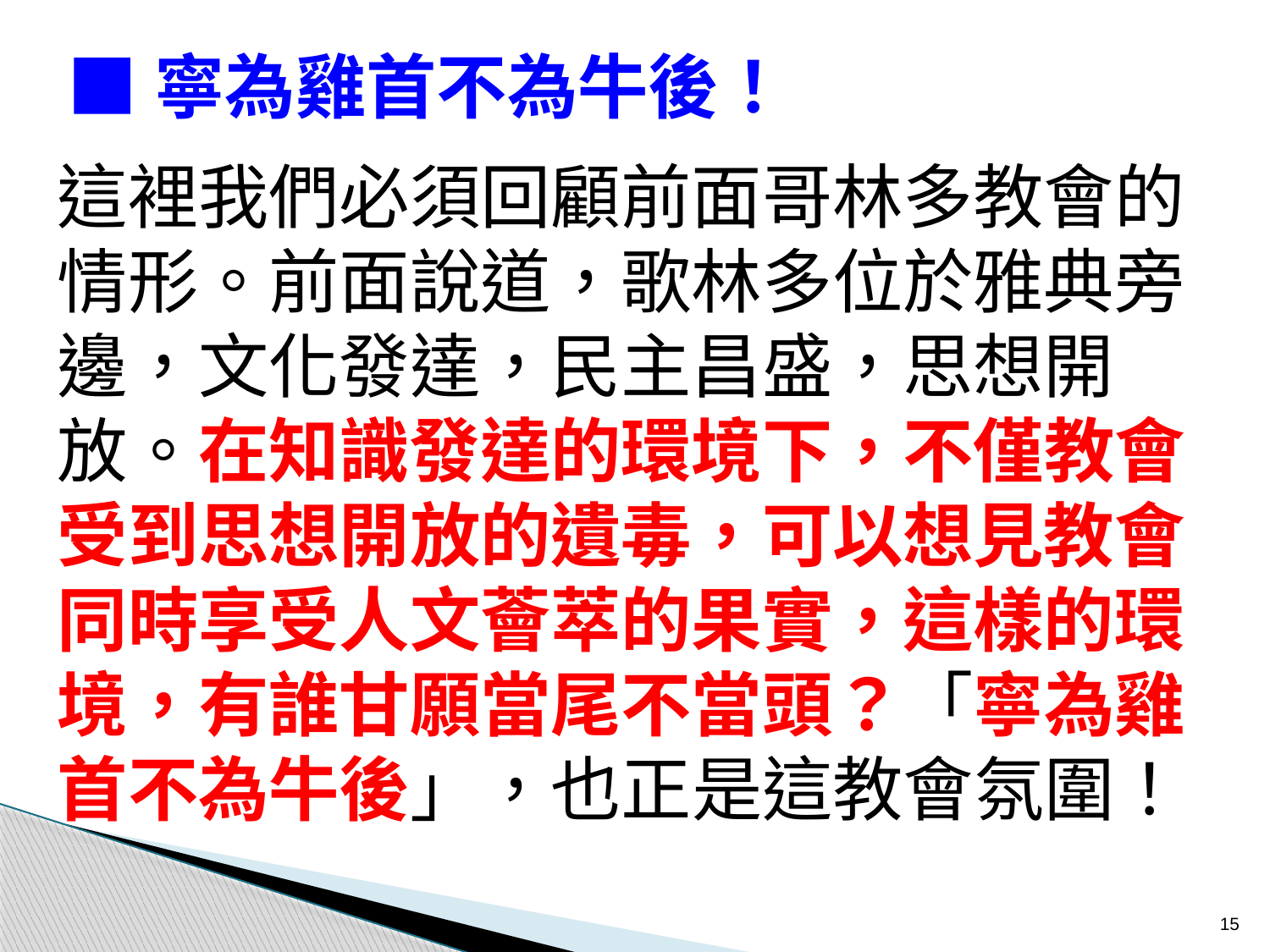

■寧為雞首不為牛後！
這裡我們必須回顧前面哥林多教會的情形。前面說道，歌林多位於雅典旁邊，文化發達，民主昌盛，思想開放。在知識發達的環境下，不僅教會受到思想開放的遺毒，可以想見教會同時享受人文薈萃的果實，這樣的環境，有誰甘願當尾不當頭？「寧為雞首不為牛後」，也正是這教會氛圍！
15